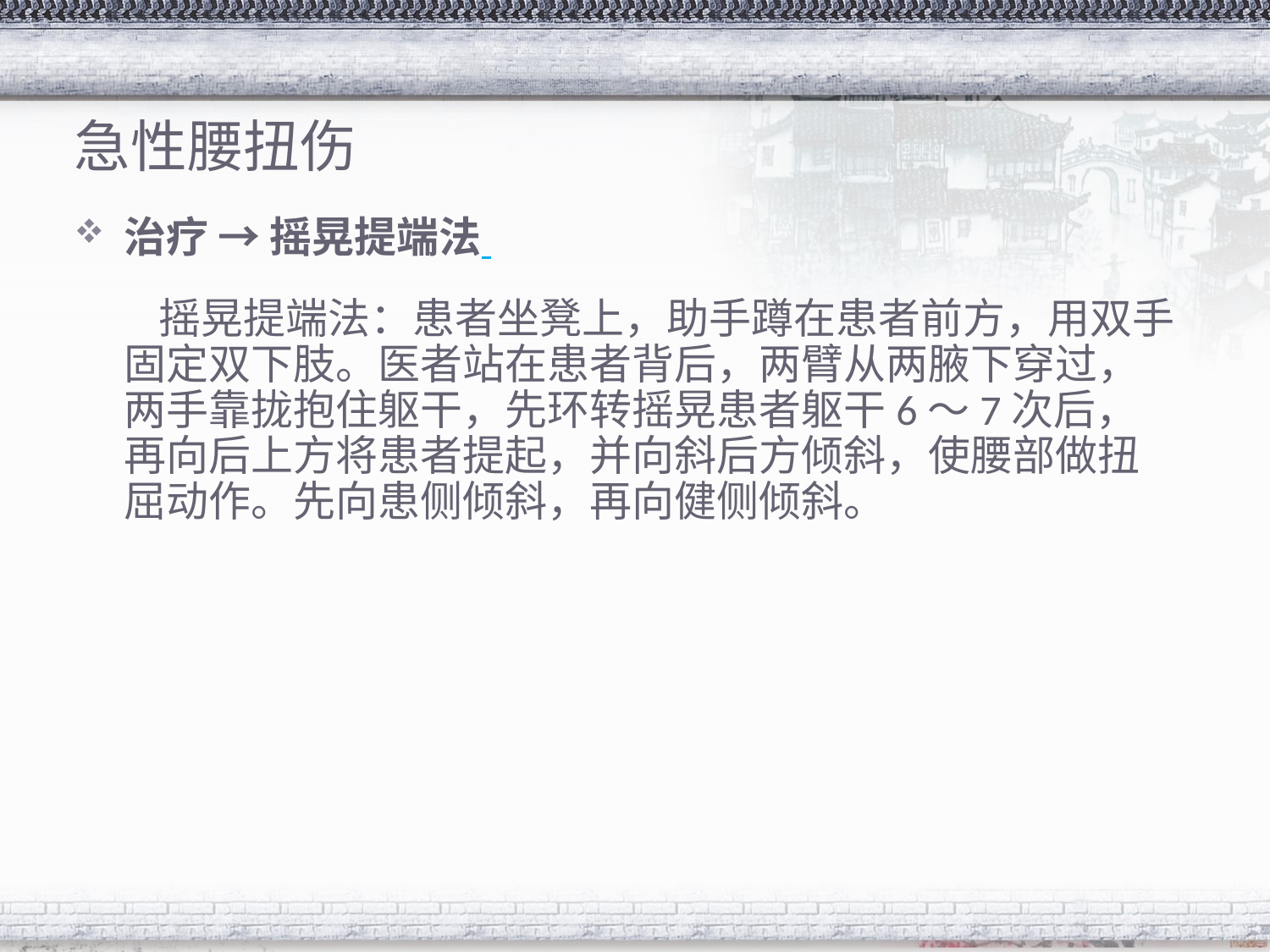

# 急性腰扭伤
治疗 → 摇晃提端法
　　摇晃提端法：患者坐凳上，助手蹲在患者前方，用双手固定双下肢。医者站在患者背后，两臂从两腋下穿过，两手靠拢抱住躯干，先环转摇晃患者躯干6～7次后，再向后上方将患者提起，并向斜后方倾斜，使腰部做扭屈动作。先向患侧倾斜，再向健侧倾斜。